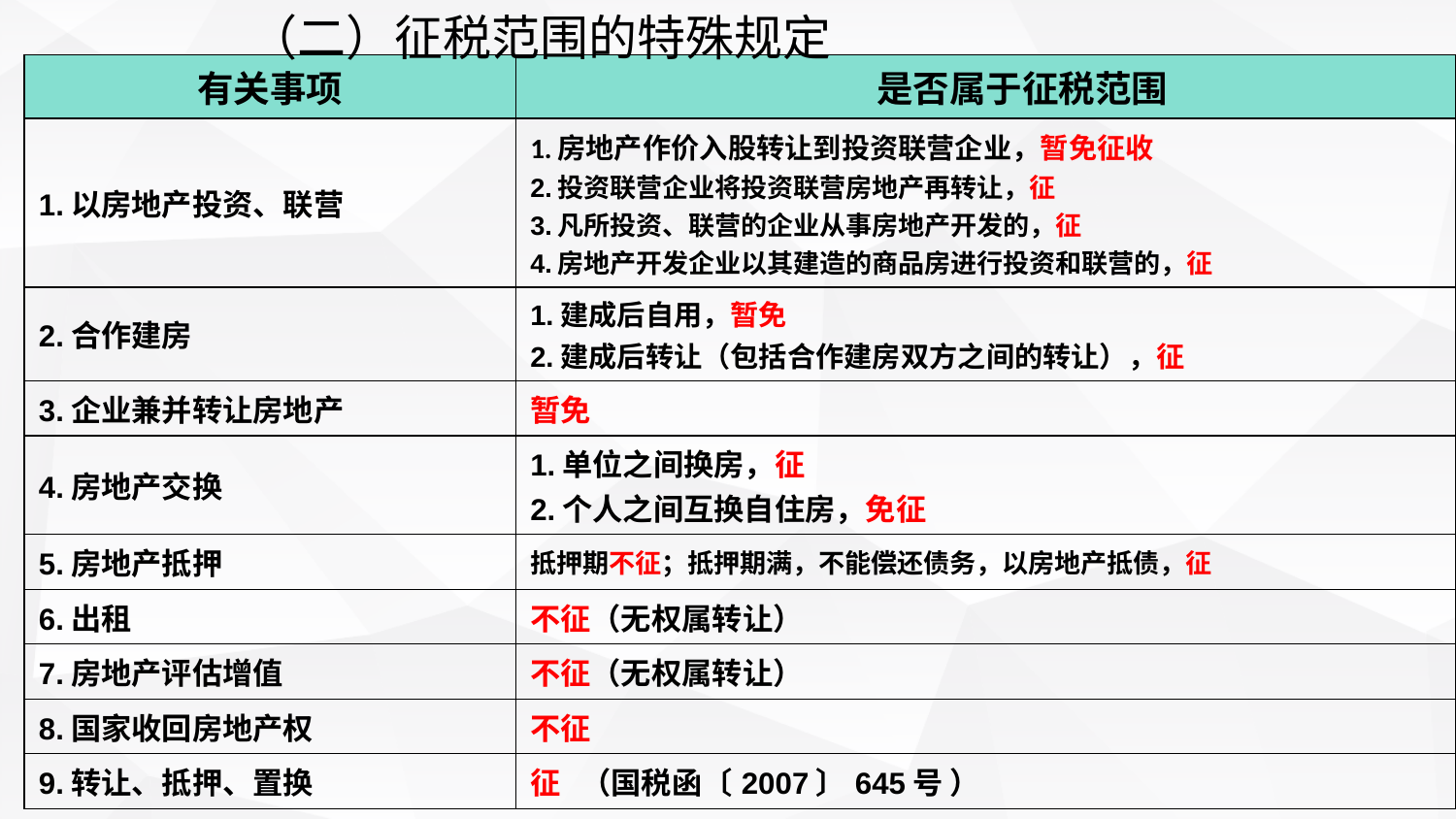

（二）征税范围的特殊规定
| 有关事项 | 是否属于征税范围 |
| --- | --- |
| 1.以房地产投资、联营 | 1.房地产作价入股转让到投资联营企业，暂免征收 2.投资联营企业将投资联营房地产再转让，征 3.凡所投资、联营的企业从事房地产开发的，征 4.房地产开发企业以其建造的商品房进行投资和联营的，征 |
| 2.合作建房 | 1.建成后自用，暂免 2.建成后转让（包括合作建房双方之间的转让），征 |
| 3.企业兼并转让房地产 | 暂免 |
| 4.房地产交换 | 1.单位之间换房，征 2.个人之间互换自住房，免征 |
| 5.房地产抵押 | 抵押期不征；抵押期满，不能偿还债务，以房地产抵债，征 |
| 6.出租 | 不征（无权属转让） |
| 7.房地产评估增值 | 不征（无权属转让） |
| 8.国家收回房地产权 | 不征 |
| 9.转让、抵押、置换 | 征 （国税函〔2007〕645号 ） |